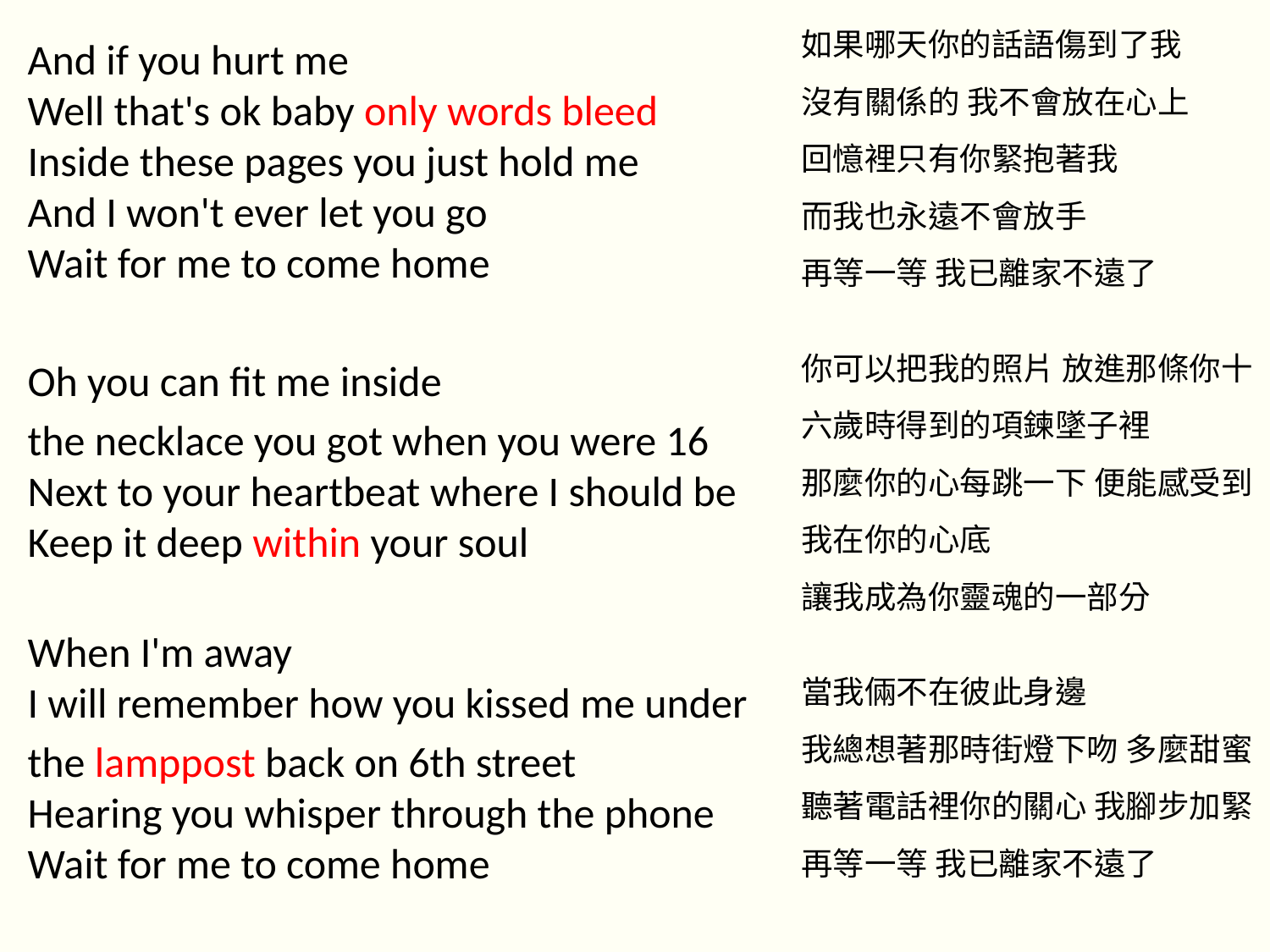

如果哪天你的話語傷到了我
沒有關係的 我不會放在心上
回憶裡只有你緊抱著我
而我也永遠不會放手
再等一等 我已離家不遠了

你可以把我的照片 放進那條你十六歲時得到的項鍊墜子裡
那麼你的心每跳一下 便能感受到我在你的心底
讓我成為你靈魂的一部分

當我倆不在彼此身邊
我總想著那時街燈下吻 多麼甜蜜
聽著電話裡你的關心 我腳步加緊
再等一等 我已離家不遠了

And if you hurt me
Well that's ok baby only words bleed
Inside these pages you just hold me
And I won't ever let you go
Wait for me to come home

Oh you can fit me inside
the necklace you got when you were 16
Next to your heartbeat where I should be
Keep it deep within your soul
When I'm away
I will remember how you kissed me under
the lamppost back on 6th street
Hearing you whisper through the phone
Wait for me to come home